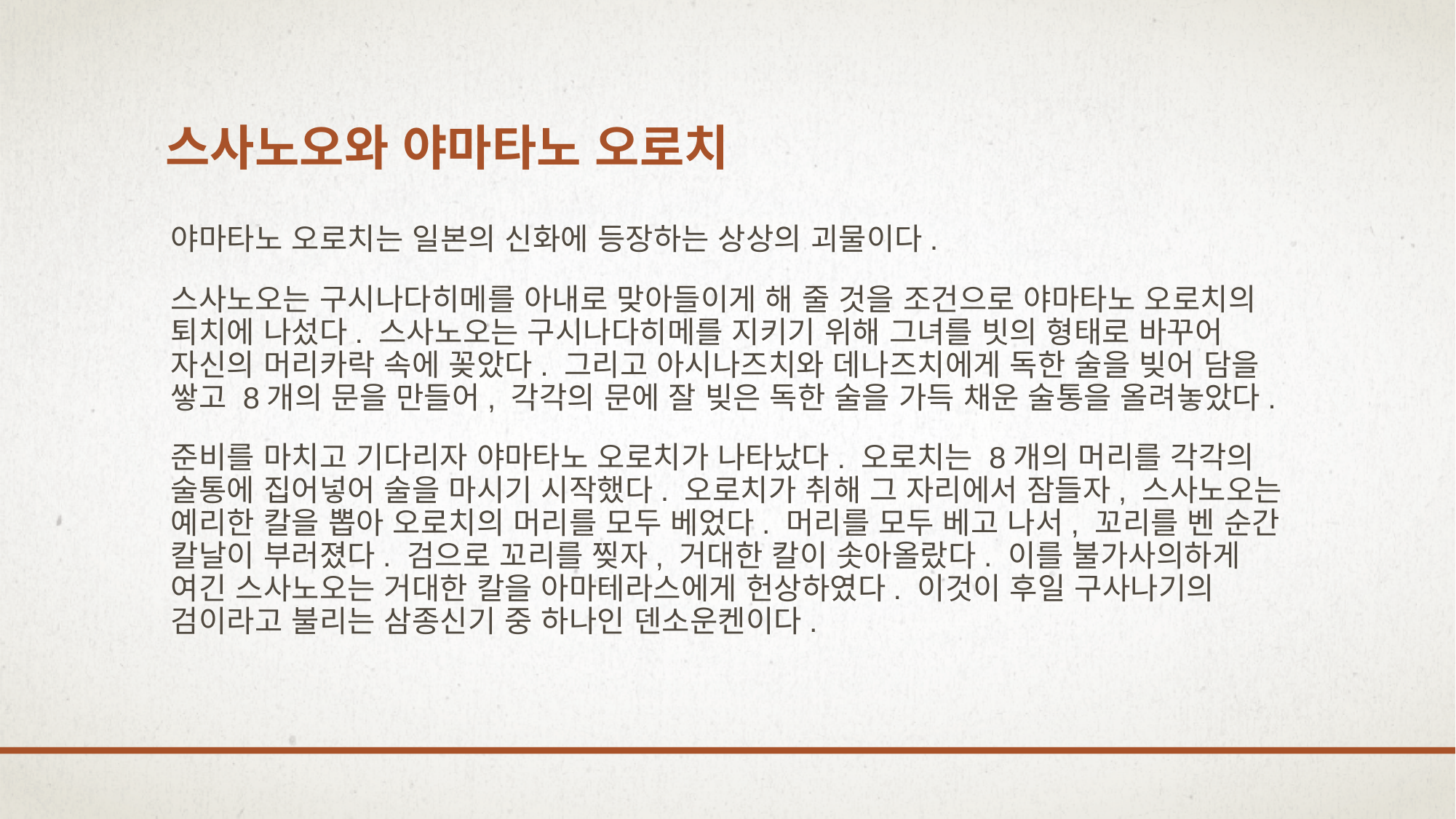

# 스사노오와 야마타노 오로치
야마타노 오로치는 일본의 신화에 등장하는 상상의 괴물이다.
스사노오는 구시나다히메를 아내로 맞아들이게 해 줄 것을 조건으로 야마타노 오로치의 퇴치에 나섰다. 스사노오는 구시나다히메를 지키기 위해 그녀를 빗의 형태로 바꾸어 자신의 머리카락 속에 꽂았다. 그리고 아시나즈치와 데나즈치에게 독한 술을 빚어 담을 쌓고 8개의 문을 만들어, 각각의 문에 잘 빚은 독한 술을 가득 채운 술통을 올려놓았다.
준비를 마치고 기다리자 야마타노 오로치가 나타났다. 오로치는 8개의 머리를 각각의 술통에 집어넣어 술을 마시기 시작했다. 오로치가 취해 그 자리에서 잠들자, 스사노오는 예리한 칼을 뽑아 오로치의 머리를 모두 베었다. 머리를 모두 베고 나서, 꼬리를 벤 순간 칼날이 부러졌다. 검으로 꼬리를 찢자, 거대한 칼이 솟아올랐다. 이를 불가사의하게 여긴 스사노오는 거대한 칼을 아마테라스에게 헌상하였다. 이것이 후일 구사나기의 검이라고 불리는 삼종신기 중 하나인 덴소운켄이다.